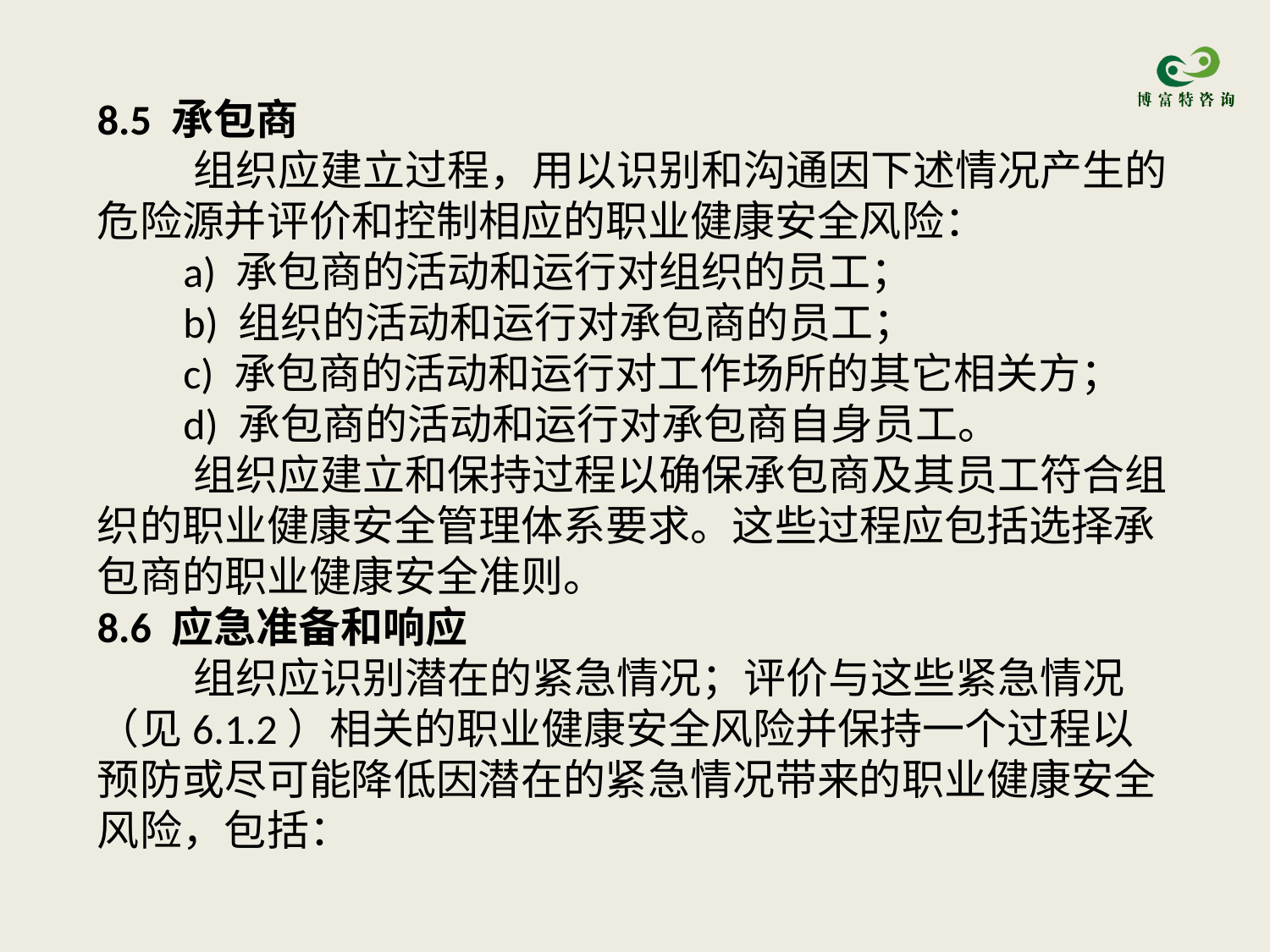

8.5 承包商
         组织应建立过程，用以识别和沟通因下述情况产生的危险源并评价和控制相应的职业健康安全风险：
         a) 承包商的活动和运行对组织的员工；
         b) 组织的活动和运行对承包商的员工；
         c) 承包商的活动和运行对工作场所的其它相关方；
         d) 承包商的活动和运行对承包商自身员工。
         组织应建立和保持过程以确保承包商及其员工符合组织的职业健康安全管理体系要求。这些过程应包括选择承包商的职业健康安全准则。
8.6 应急准备和响应
         组织应识别潜在的紧急情况；评价与这些紧急情况（见6.1.2）相关的职业健康安全风险并保持一个过程以预防或尽可能降低因潜在的紧急情况带来的职业健康安全风险，包括：